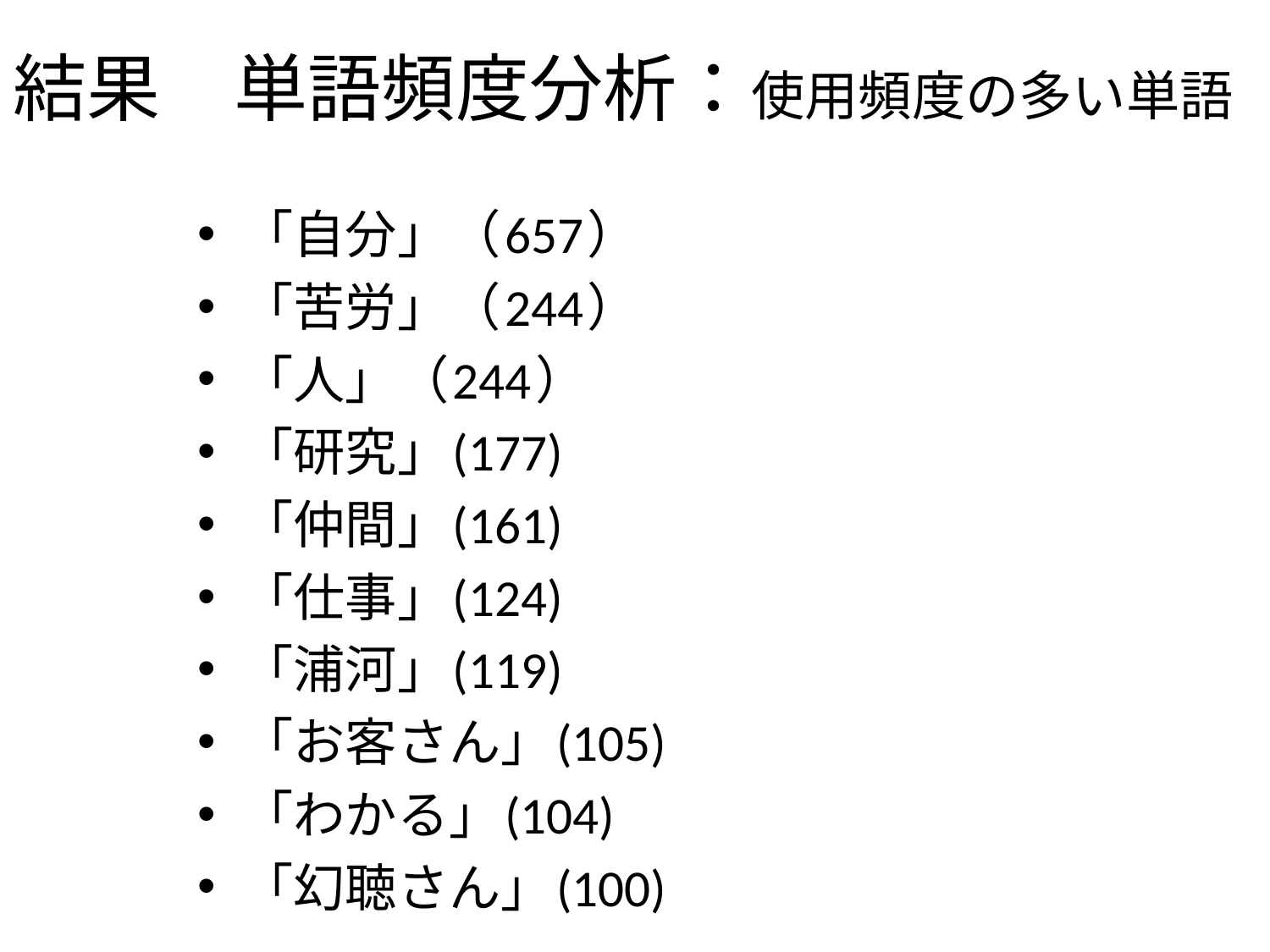

# 結果　単語頻度分析：使用頻度の多い単語

「自分」（657）
「苦労」（244）
「人」（244）
「研究」(177)
「仲間」(161)
「仕事」(124)
「浦河」(119)
「お客さん」(105)
「わかる」(104)
「幻聴さん」(100)